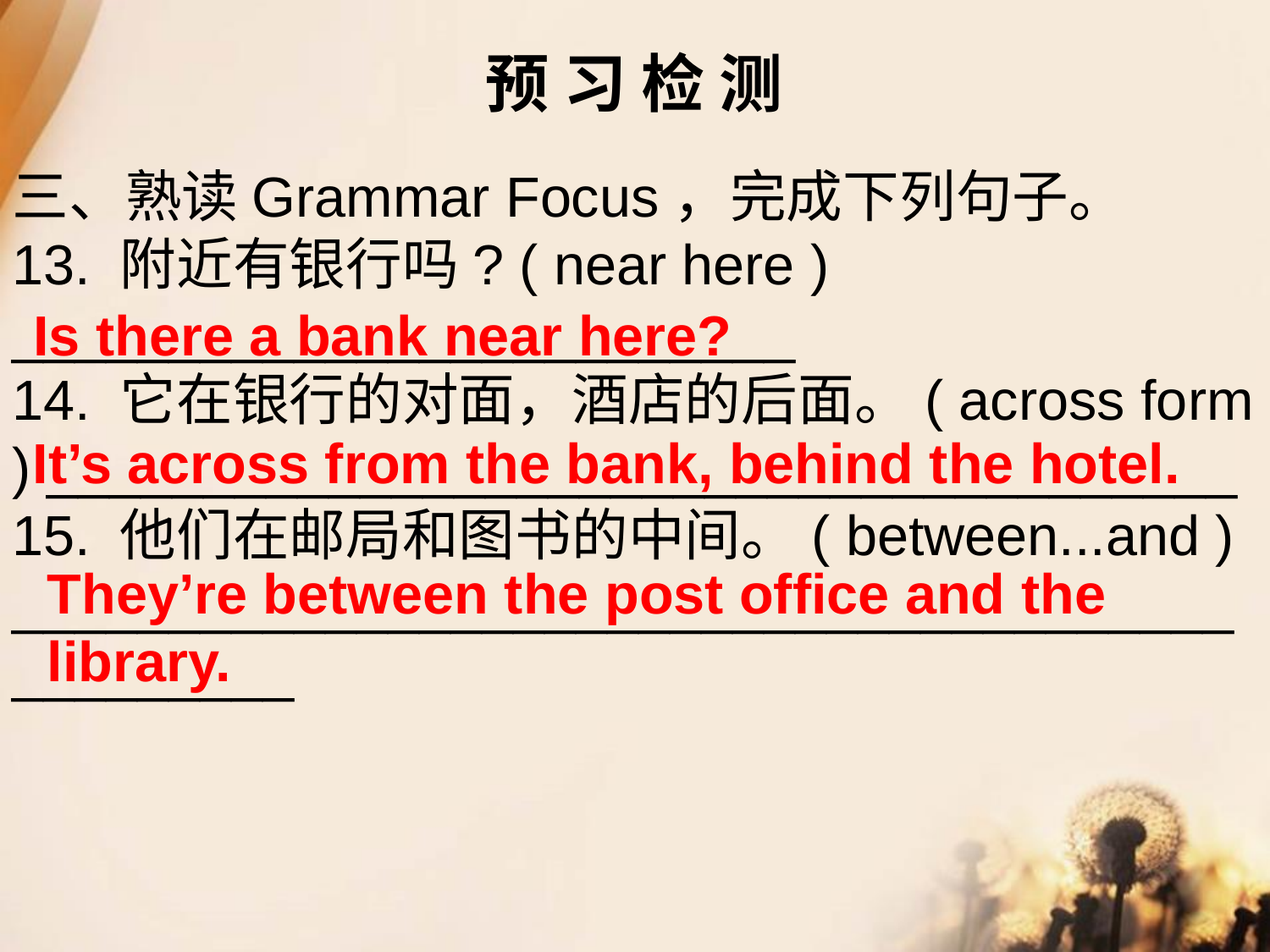

预 习 检 测
三、熟读Grammar Focus，完成下列句子。
13. 附近有银行吗? ( near here ) _________________________
14. 它在银行的对面，酒店的后面。( across form ) ______________________________________
15. 他们在邮局和图书的中间。( between...and ) ________________________________________________
Is there a bank near here?
It’s across from the bank, behind the hotel.
They’re between the post office and the library.